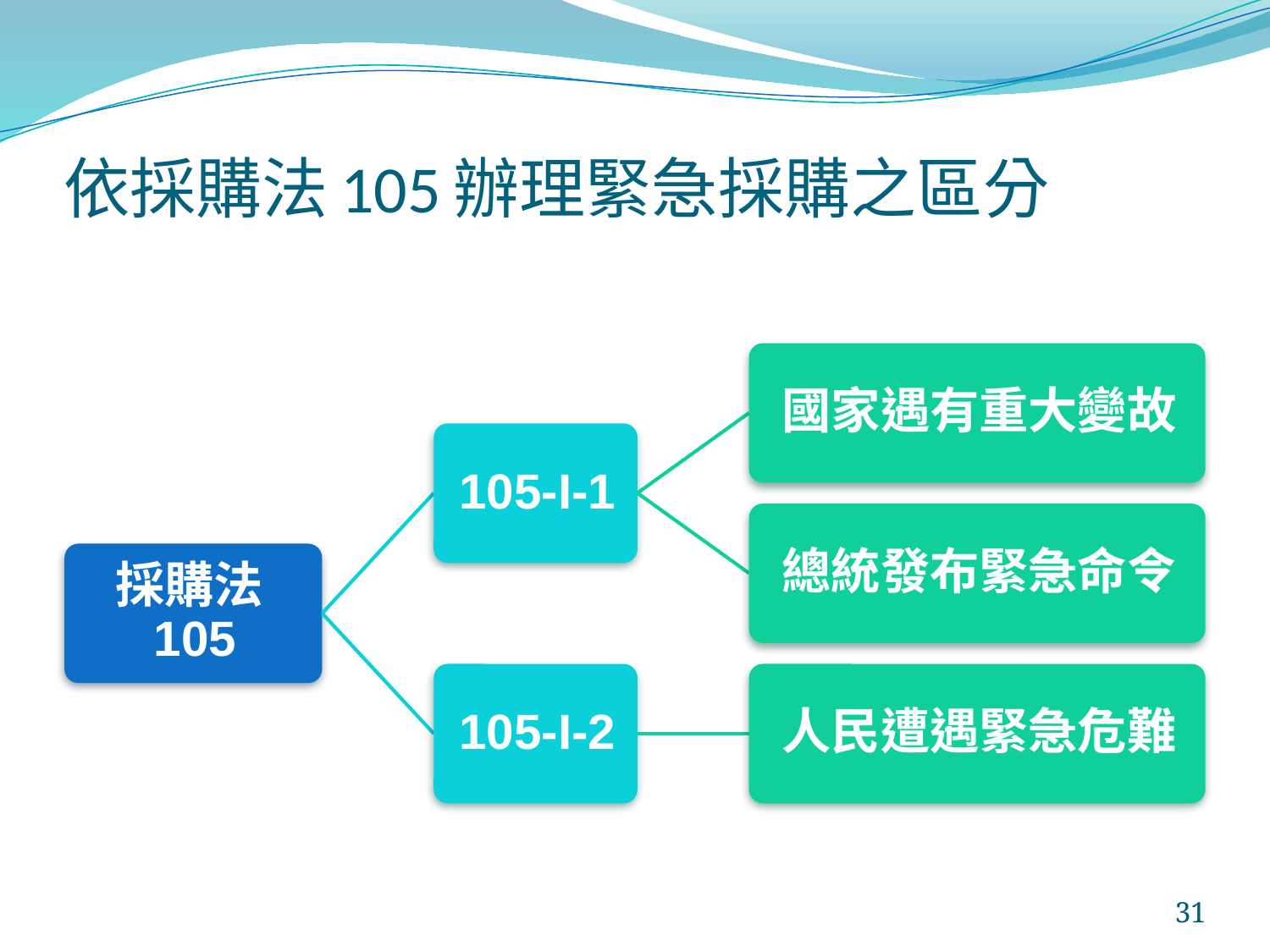

# 依採購法105辦理緊急採購之區分
採購法105

105-I-1

國家遇有重大變故

總統發布緊急命令

105-I-2

人民遭遇緊急危難
31